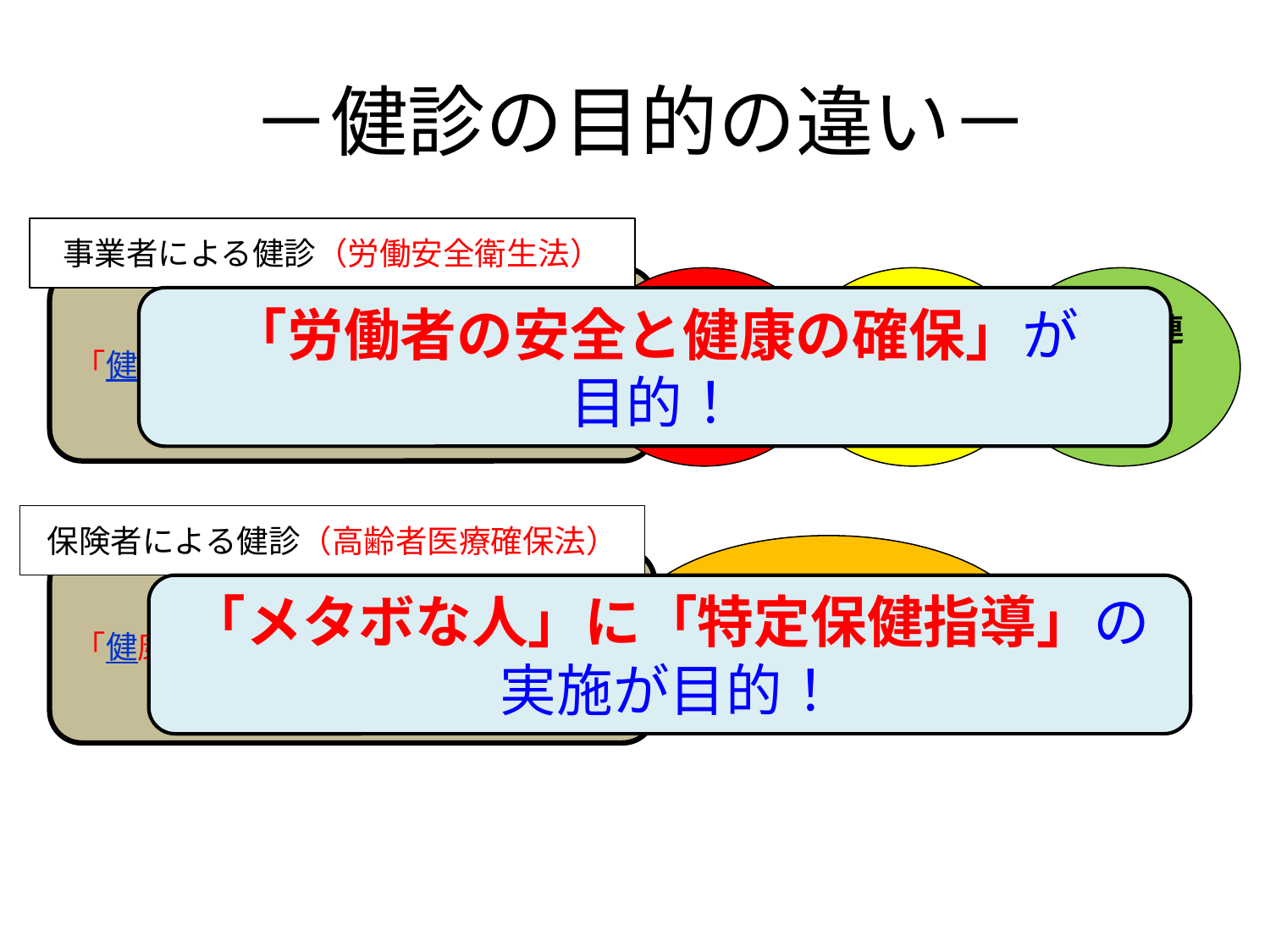

# －健診の目的の違い－
事業者による健診（労働安全衛生法）
「健康診断」
「健康診査」
労働による健康影響の評価
就業適正
の判定
作業関連疾患の
予防
「労働者の安全と健康の確保」が
目的！
保険者による健診（高齢者医療確保法）
保健指導
対象者の抽出
「メタボな人」に「特定保健指導」の実施が目的！